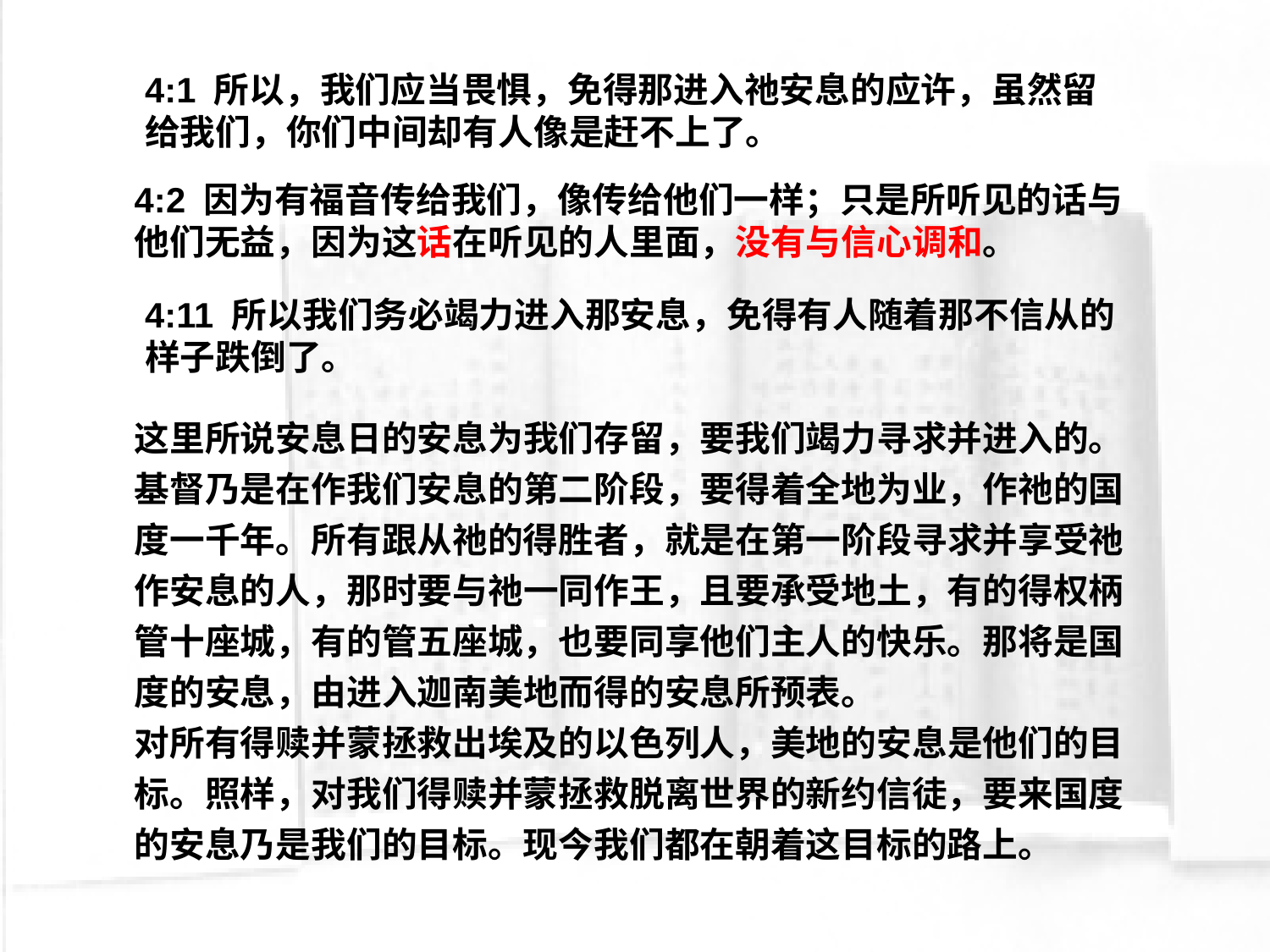

4:1 所以，我们应当畏惧，免得那进入祂安息的应许，虽然留给我们，你们中间却有人像是赶不上了。
4:2 因为有福音传给我们，像传给他们一样；只是所听见的话与他们无益，因为这话在听见的人里面，没有与信心调和。
4:11 所以我们务必竭力进入那安息，免得有人随着那不信从的样子跌倒了。
这里所说安息日的安息为我们存留，要我们竭力寻求并进入的。基督乃是在作我们安息的第二阶段，要得着全地为业，作祂的国度一千年。所有跟从祂的得胜者，就是在第一阶段寻求并享受祂作安息的人，那时要与祂一同作王，且要承受地土，有的得权柄管十座城，有的管五座城，也要同享他们主人的快乐。那将是国度的安息，由进入迦南美地而得的安息所预表。
对所有得赎并蒙拯救出埃及的以色列人，美地的安息是他们的目标。照样，对我们得赎并蒙拯救脱离世界的新约信徒，要来国度的安息乃是我们的目标。现今我们都在朝着这目标的路上。